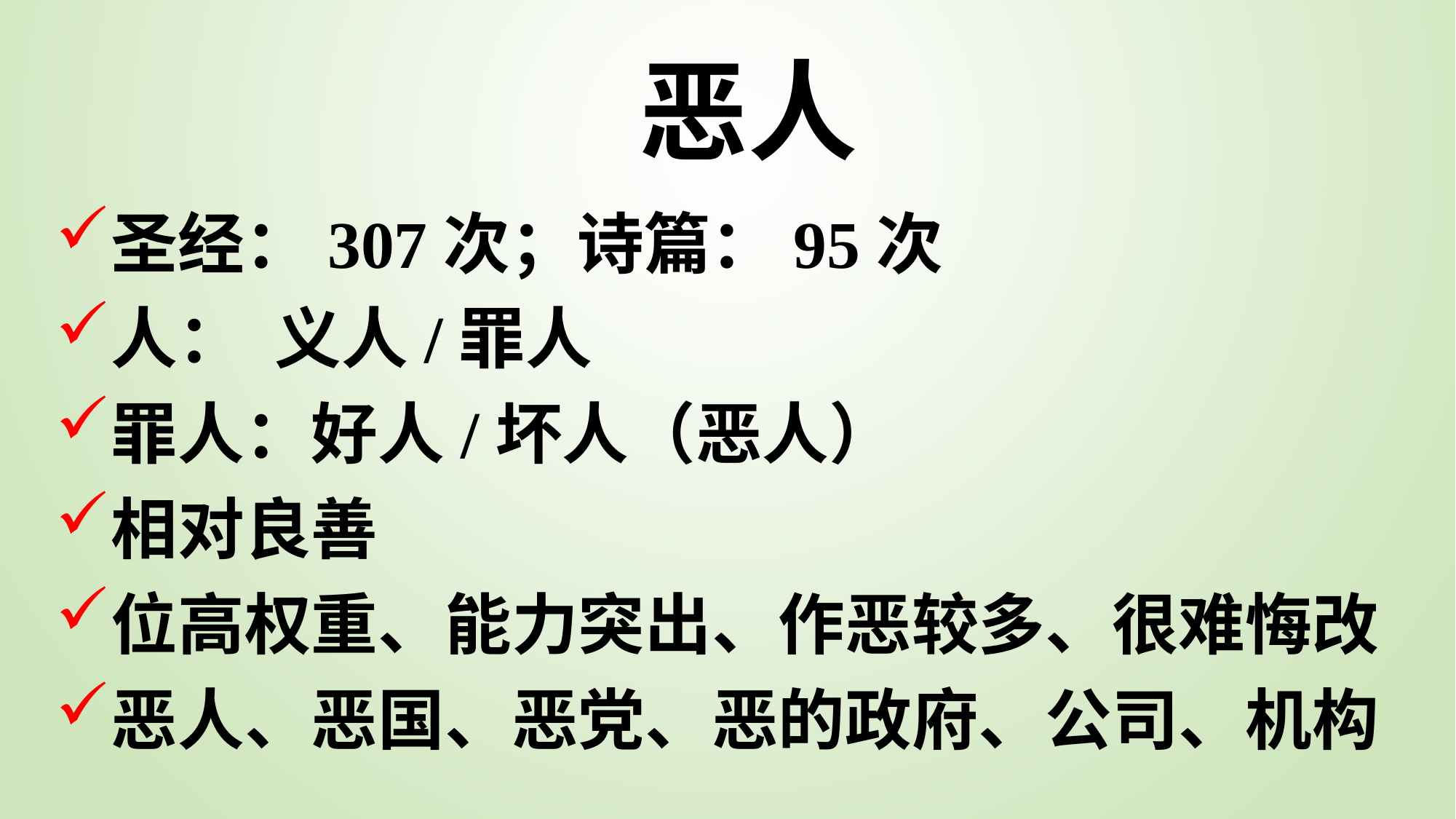

# 恶人
圣经：307次；诗篇：95次
人：  义人/罪人
罪人：好人/坏人（恶人）
相对良善
位高权重、能力突出、作恶较多、很难悔改
恶人、恶国、恶党、恶的政府、公司、机构